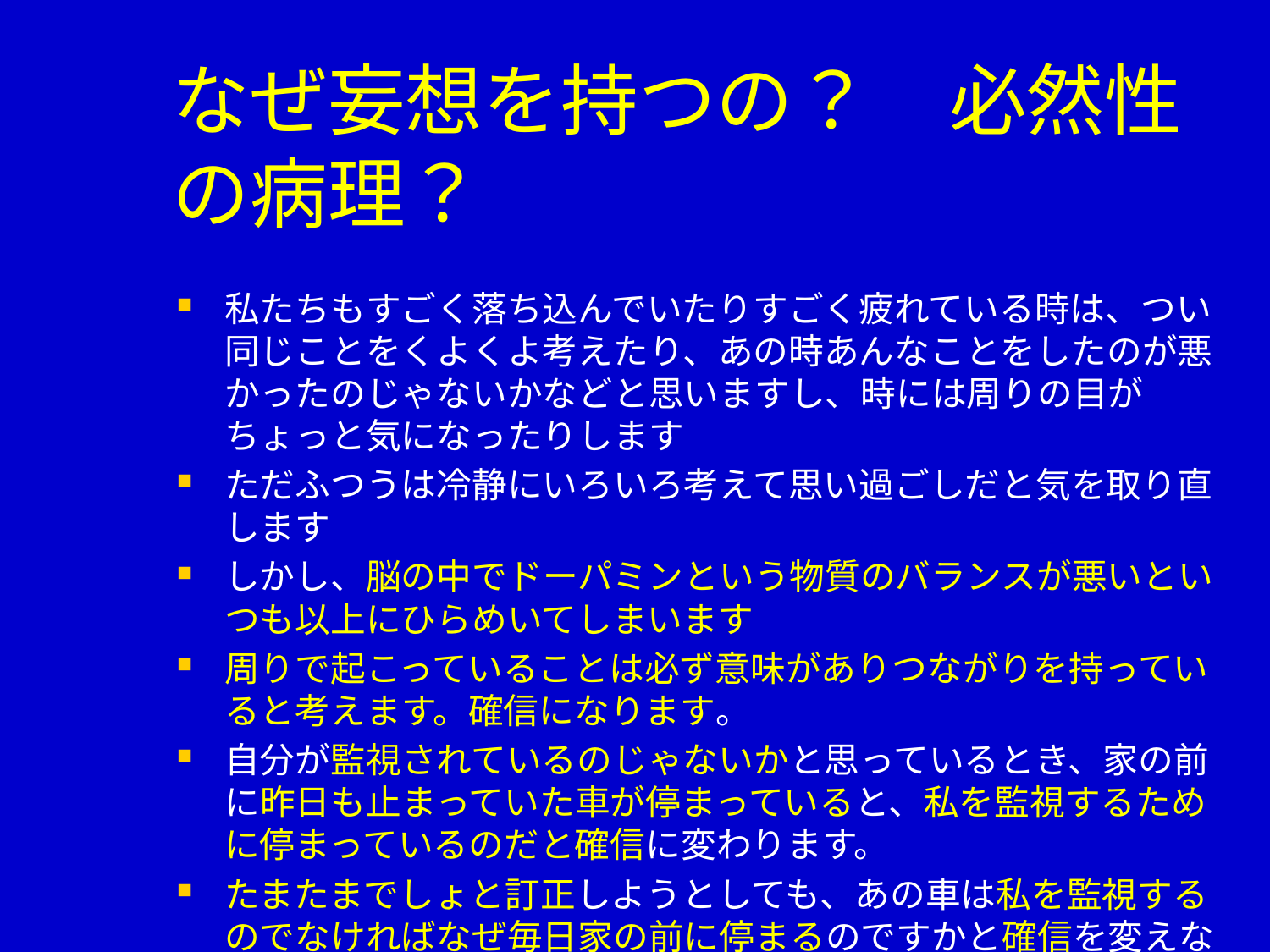

# なぜ妄想を持つの？　必然性の病理？
私たちもすごく落ち込んでいたりすごく疲れている時は、つい同じことをくよくよ考えたり、あの時あんなことをしたのが悪かったのじゃないかなどと思いますし、時には周りの目がちょっと気になったりします
ただふつうは冷静にいろいろ考えて思い過ごしだと気を取り直します
しかし、脳の中でドーパミンという物質のバランスが悪いといつも以上にひらめいてしまいます
周りで起こっていることは必ず意味がありつながりを持っていると考えます。確信になります。
自分が監視されているのじゃないかと思っているとき、家の前に昨日も止まっていた車が停まっていると、私を監視するために停まっているのだと確信に変わります。
たまたまでしょと訂正しようとしても、あの車は私を監視するのでなければなぜ毎日家の前に停まるのですかと確信を変えない。